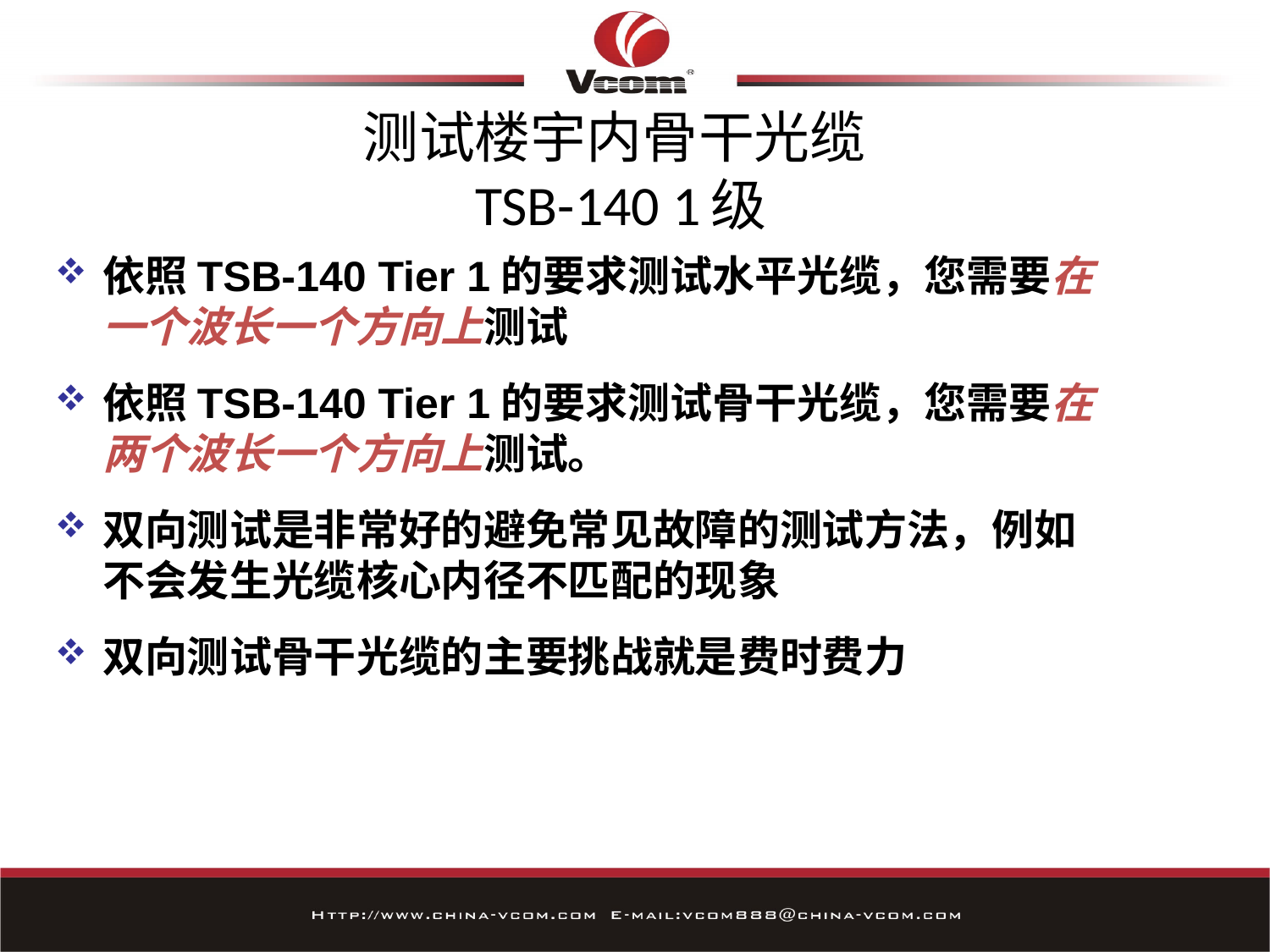

# 测试楼宇内骨干光缆 TSB-140 1级
依照TSB-140 Tier 1的要求测试水平光缆，您需要在一个波长一个方向上测试
依照TSB-140 Tier 1的要求测试骨干光缆，您需要在两个波长一个方向上测试。
双向测试是非常好的避免常见故障的测试方法，例如不会发生光缆核心内径不匹配的现象
双向测试骨干光缆的主要挑战就是费时费力